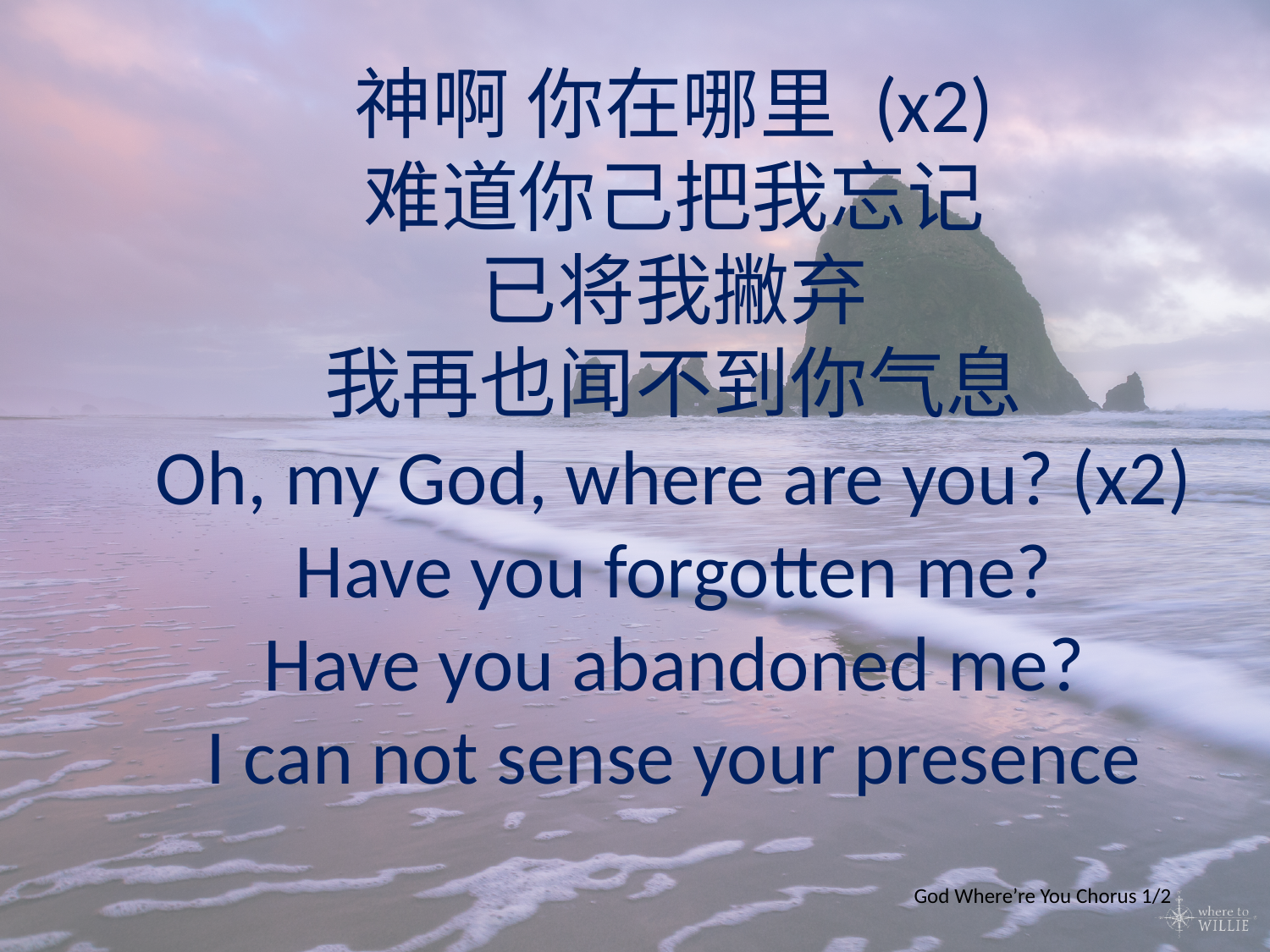

神啊 你在哪里 (x2)
难道你己把我忘记
已将我撇弃
我再也闻不到你气息
Oh, my God, where are you? (x2)
Have you forgotten me?
Have you abandoned me?
I can not sense your presence

God Where’re You Chorus 1/2